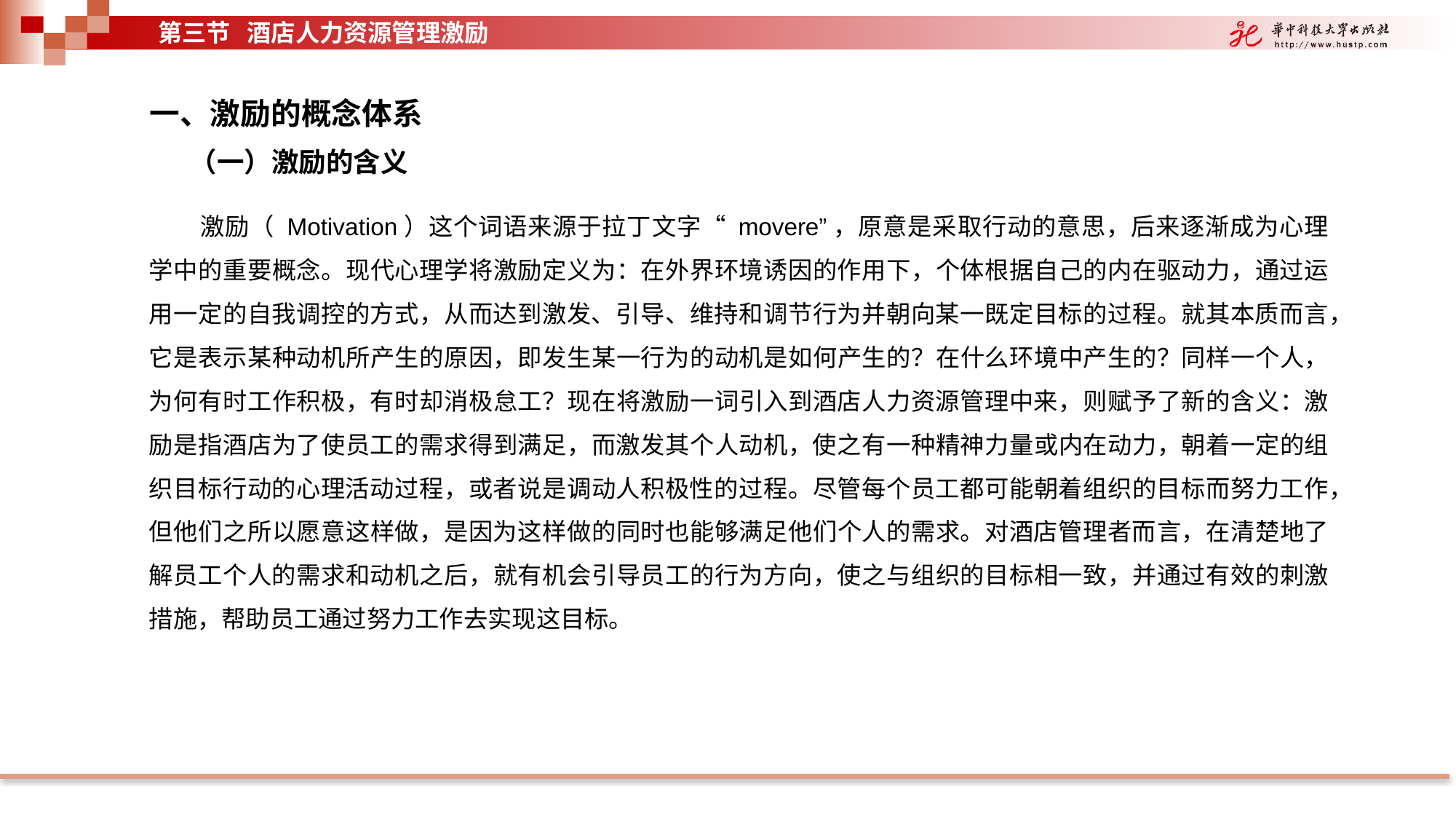

第三节   酒店人力资源管理激励
一、激励的概念体系
（一）激励的含义
激励（ Motivation）这个词语来源于拉丁文字“ movere”，原意是采取行动的意思，后来逐渐成为心理学中的重要概念。现代心理学将激励定义为：在外界环境诱因的作用下，个体根据自己的内在驱动力，通过运用一定的自我调控的方式，从而达到激发、引导、维持和调节行为并朝向某一既定目标的过程。就其本质而言，它是表示某种动机所产生的原因，即发生某一行为的动机是如何产生的？在什么环境中产生的？同样一个人，为何有时工作积极，有时却消极怠工？现在将激励一词引入到酒店人力资源管理中来，则赋予了新的含义：激励是指酒店为了使员工的需求得到满足，而激发其个人动机，使之有一种精神力量或内在动力，朝着一定的组织目标行动的心理活动过程，或者说是调动人积极性的过程。尽管每个员工都可能朝着组织的目标而努力工作，但他们之所以愿意这样做，是因为这样做的同时也能够满足他们个人的需求。对酒店管理者而言，在清楚地了解员工个人的需求和动机之后，就有机会引导员工的行为方向，使之与组织的目标相一致，并通过有效的刺激措施，帮助员工通过努力工作去实现这目标。